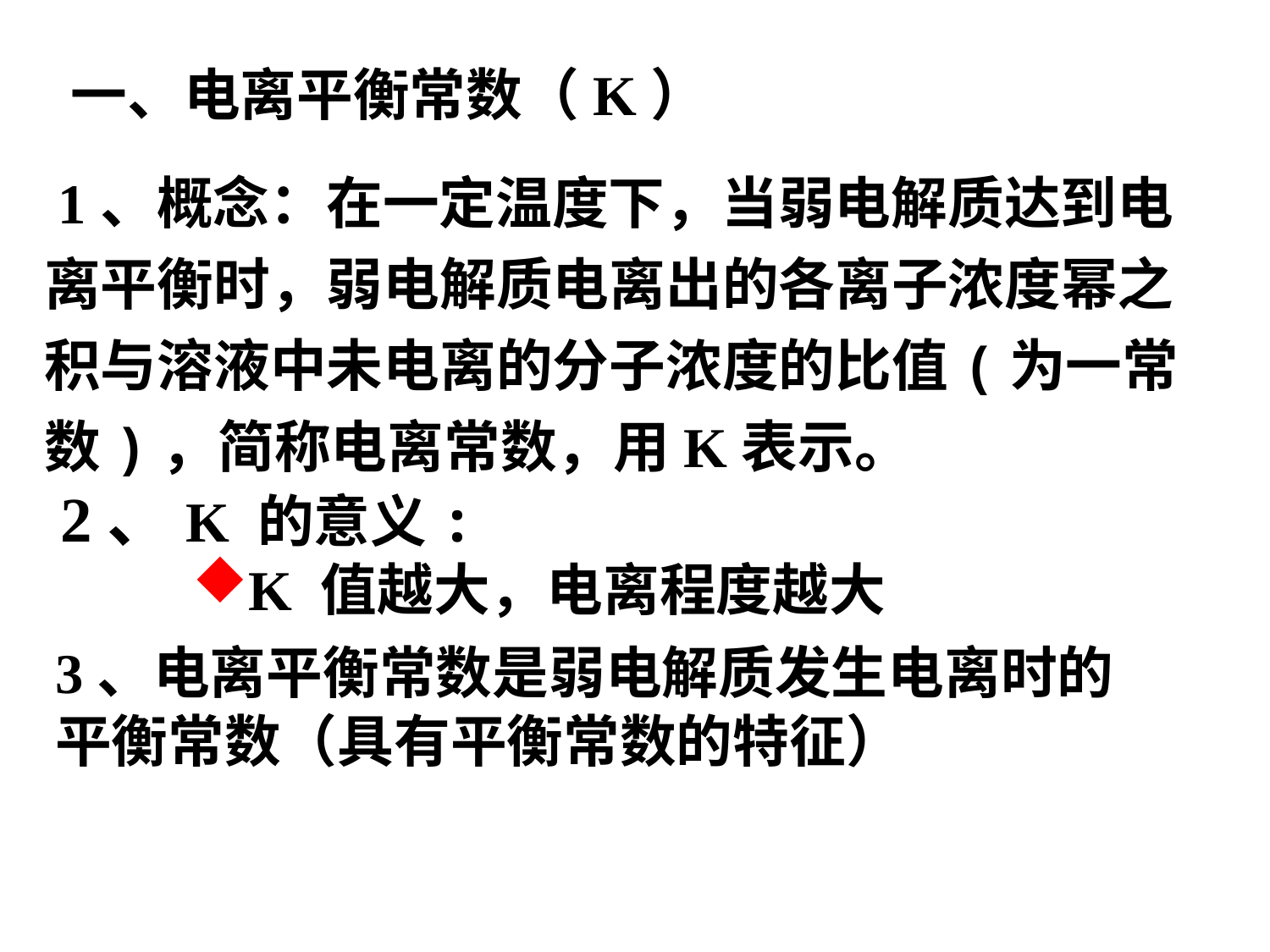

一、电离平衡常数（K）
 1、概念：在一定温度下，当弱电解质达到电离平衡时，弱电解质电离出的各离子浓度幂之积与溶液中未电离的分子浓度的比值(为一常数)，简称电离常数，用K表示。
 2、K 的意义:
K 值越大，电离程度越大
3、电离平衡常数是弱电解质发生电离时的平衡常数（具有平衡常数的特征）